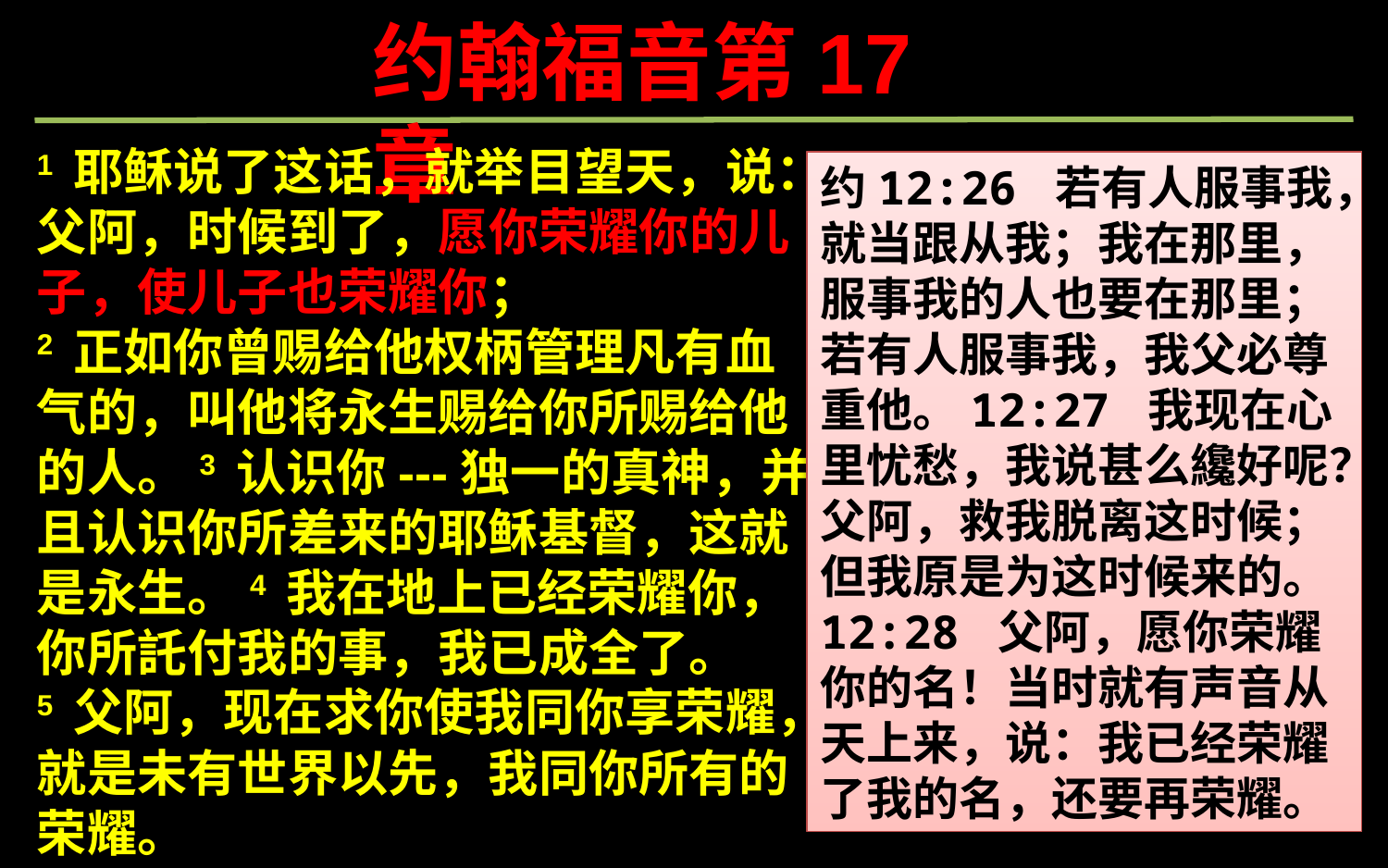

约翰福音第17章
1 耶稣说了这话，就举目望天，说：父阿，时候到了，愿你荣耀你的儿子，使儿子也荣耀你；
2 正如你曾赐给他权柄管理凡有血气的，叫他将永生赐给你所赐给他的人。3 认识你---独一的真神，并且认识你所差来的耶稣基督，这就是永生。4 我在地上已经荣耀你，你所託付我的事，我已成全了。
5 父阿，现在求你使我同你享荣耀，就是未有世界以先，我同你所有的荣耀。

约12:26 若有人服事我，就当跟从我；我在那里，服事我的人也要在那里；若有人服事我，我父必尊重他。12:27 我现在心里忧愁，我说甚么纔好呢？父阿，救我脱离这时候；但我原是为这时候来的。12:28 父阿，愿你荣耀你的名！当时就有声音从天上来，说：我已经荣耀了我的名，还要再荣耀。